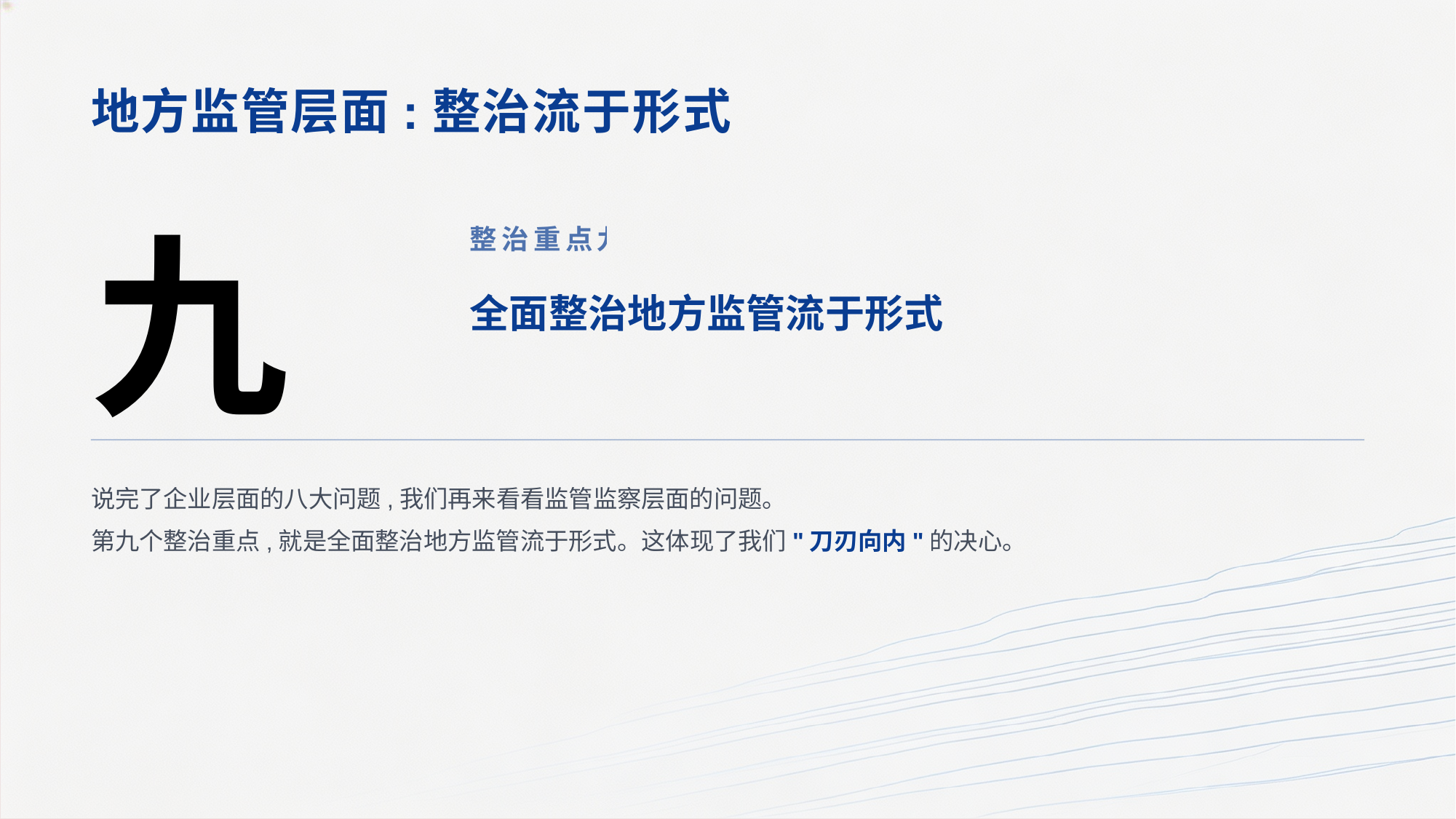

地方监管层面:整治流于形式
九
整治重点九
全面整治地方监管流于形式
说完了企业层面的八大问题,我们再来看看监管监察层面的问题。
第九个整治重点,就是全面整治地方监管流于形式。这体现了我们"刀刃向内"的决心。